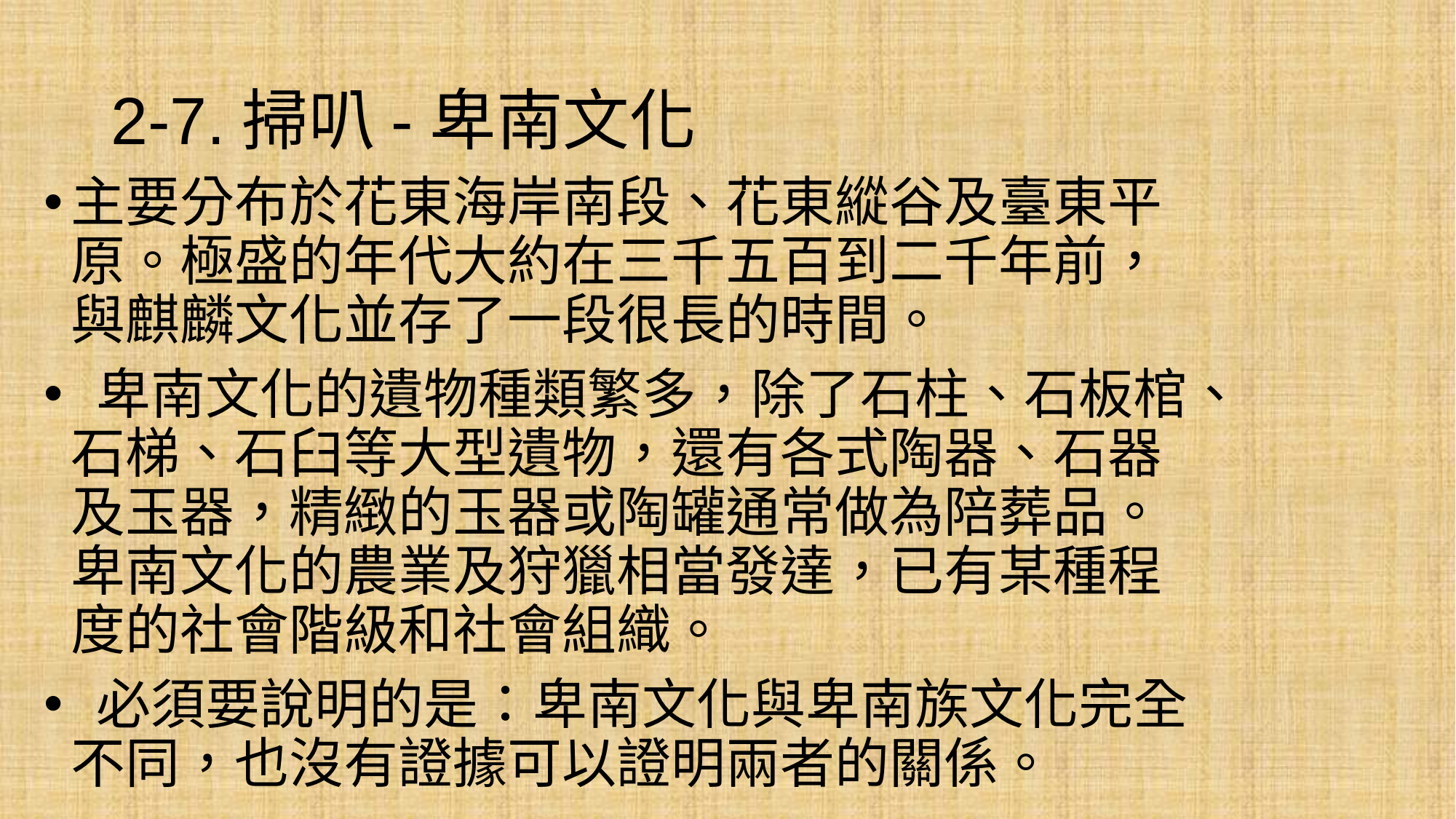

# 2-7.掃叭-卑南文化
主要分布於花東海岸南段、花東縱谷及臺東平原。極盛的年代大約在三千五百到二千年前，與麒麟文化並存了一段很長的時間。
 卑南文化的遺物種類繁多，除了石柱、石板棺、石梯、石臼等大型遺物，還有各式陶器、石器及玉器，精緻的玉器或陶罐通常做為陪葬品。卑南文化的農業及狩獵相當發達，已有某種程度的社會階級和社會組織。
 必須要說明的是：卑南文化與卑南族文化完全不同，也沒有證據可以證明兩者的關係。